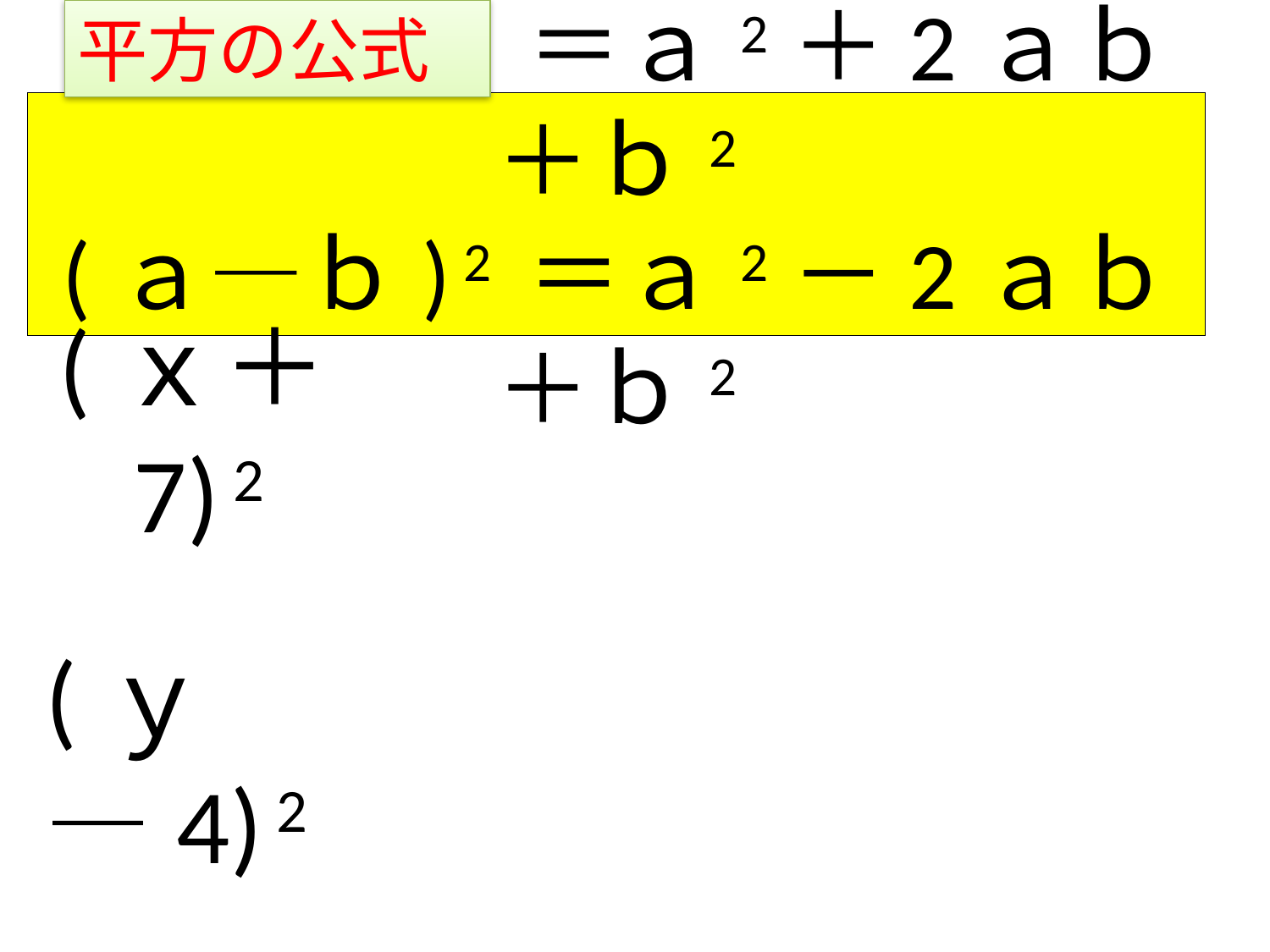

平方の公式
(ａ＋ｂ) 2 ＝ａ2＋2ａｂ＋ｂ2
(ａ―ｂ) 2 ＝ａ2－2ａｂ＋ｂ2
(ｘ＋7) 2
(ｙ―4) 2